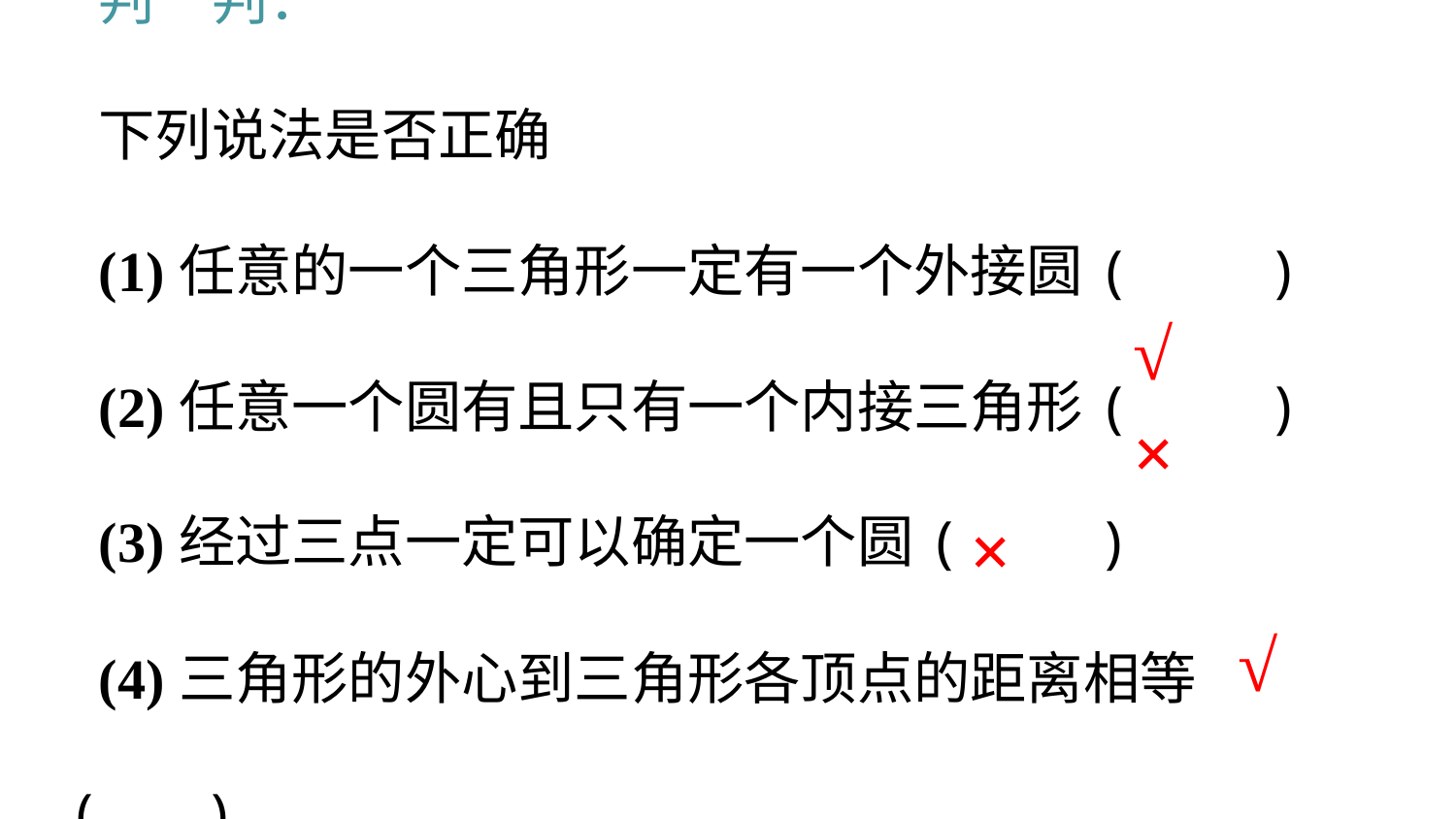

判一判：
下列说法是否正确
(1)任意的一个三角形一定有一个外接圆(    )
(2)任意一个圆有且只有一个内接三角形(    )
(3)经过三点一定可以确定一个圆(    )
(4)三角形的外心到三角形各顶点的距离相等(   )

√
×
×
√